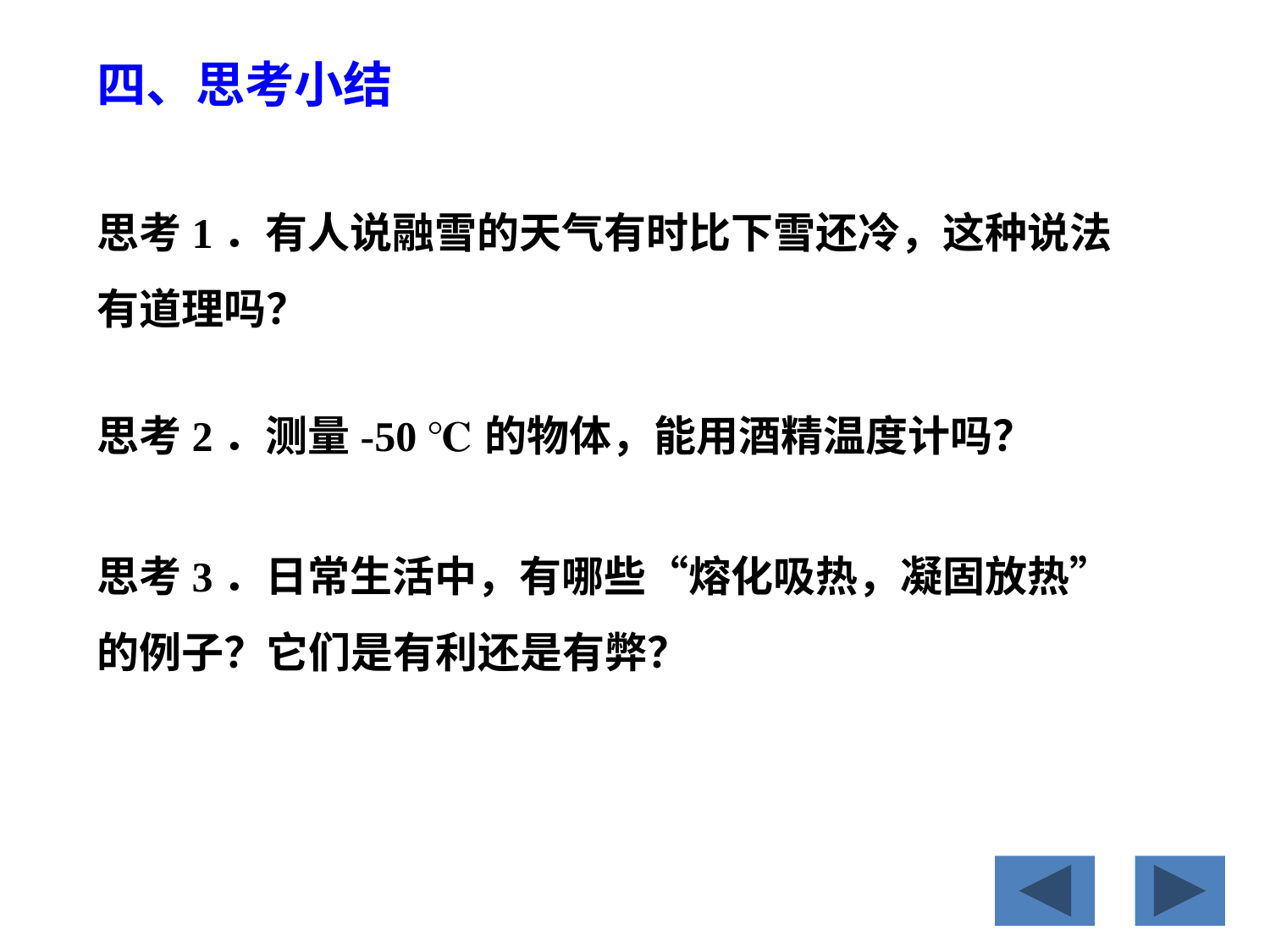

四、思考小结
思考1．有人说融雪的天气有时比下雪还冷，这种说法有道理吗？
思考2．测量-50 ℃的物体，能用酒精温度计吗？
思考3．日常生活中，有哪些“熔化吸热，凝固放热”的例子？它们是有利还是有弊？